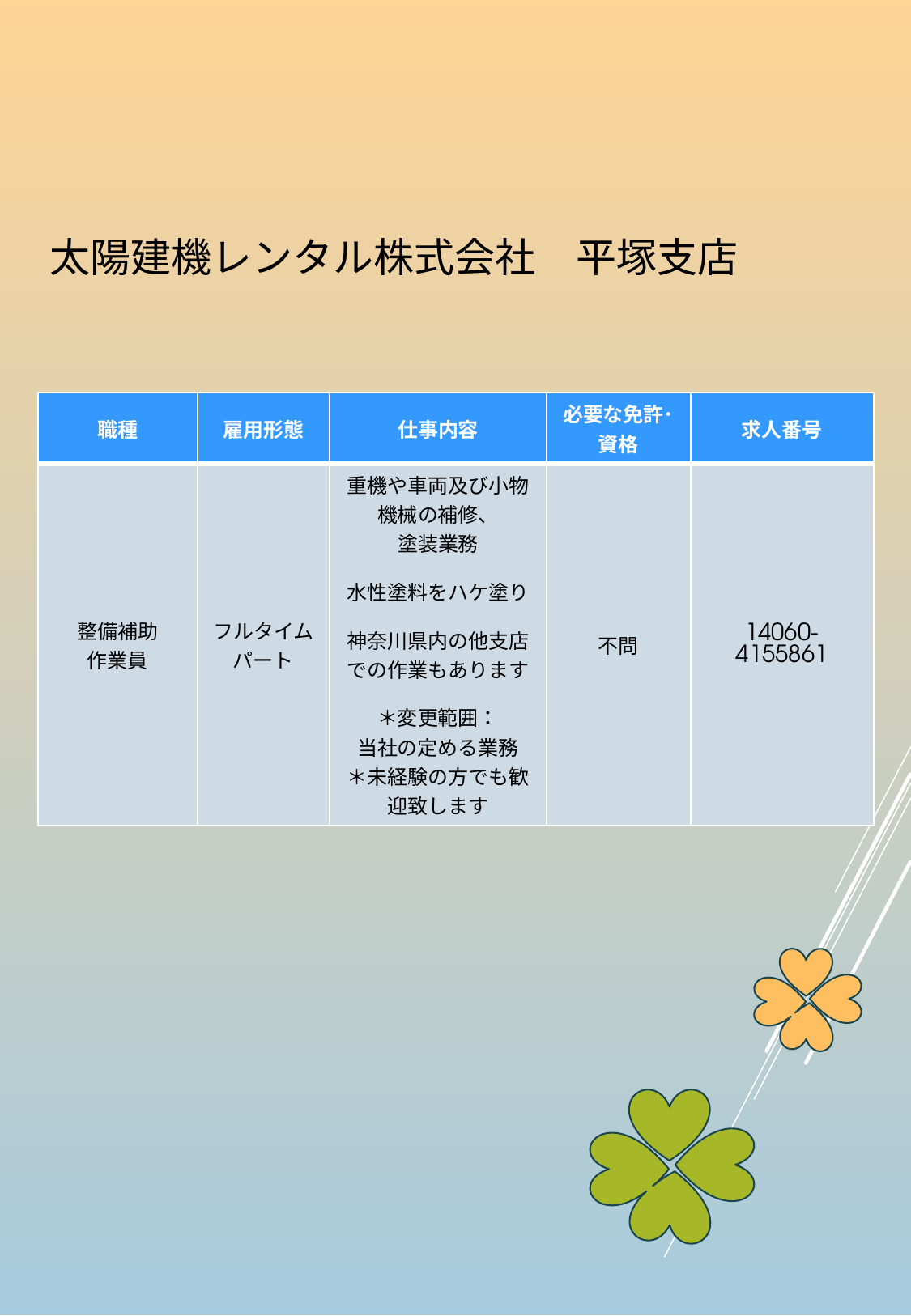

太陽建機レンタル株式会社　平塚支店
| 職種 | 雇用形態 | 仕事内容 | 必要な免許･資格 | 求人番号 |
| --- | --- | --- | --- | --- |
| 整備補助 作業員 | フルタイムパート | 重機や車両及び小物機械の補修、 塗装業務 水性塗料をハケ塗り 神奈川県内の他支店での作業もあります ＊変更範囲： 当社の定める業務 ＊未経験の方でも歓迎致します | 不問 | 14060- 4155861 |